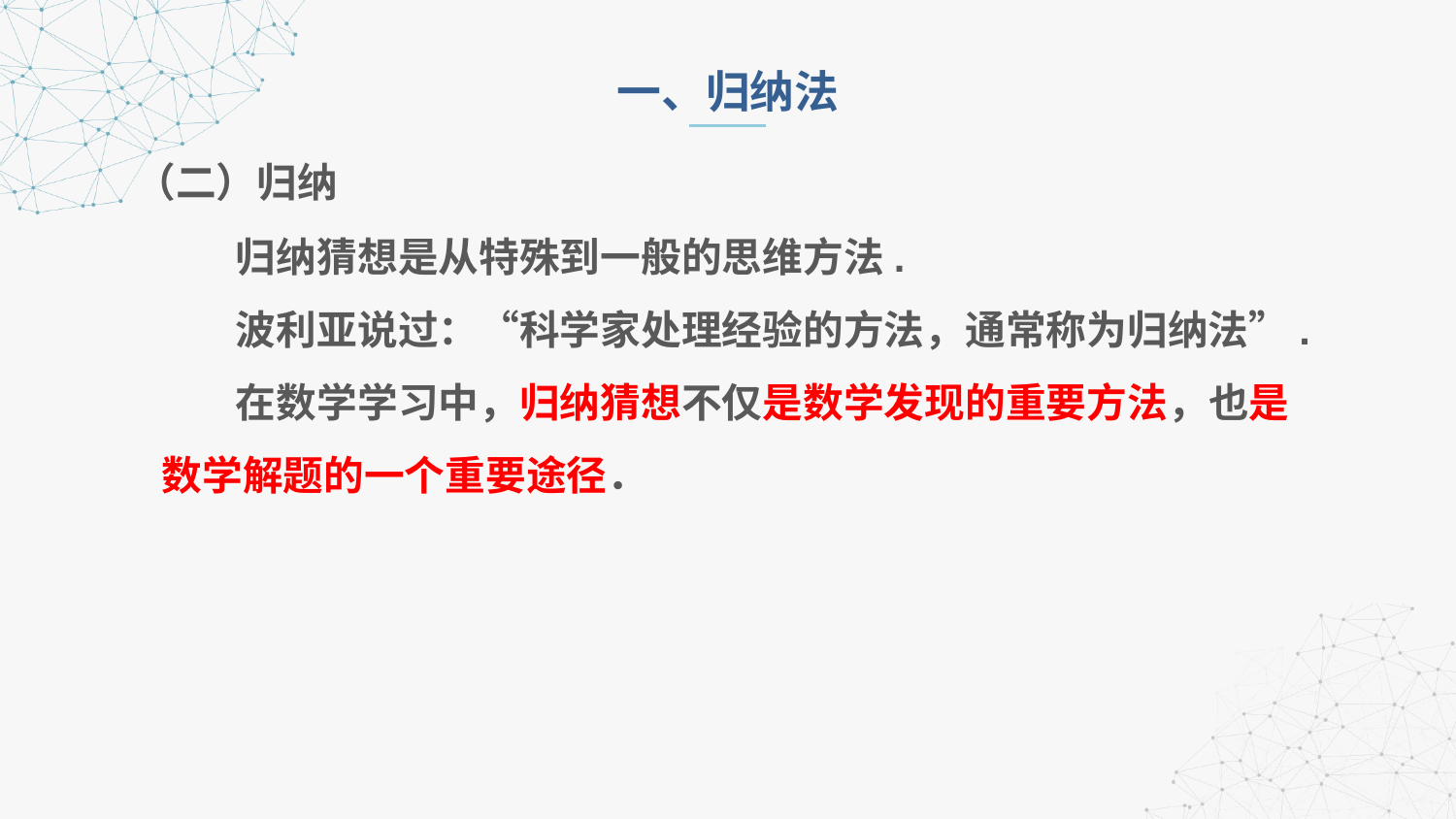

一、归纳法
（二）归纳
       归纳猜想是从特殊到一般的思维方法.
       波利亚说过：“科学家处理经验的方法，通常称为归纳法”.
       在数学学习中，归纳猜想不仅是数学发现的重要方法，也是数学解题的一个重要途径．